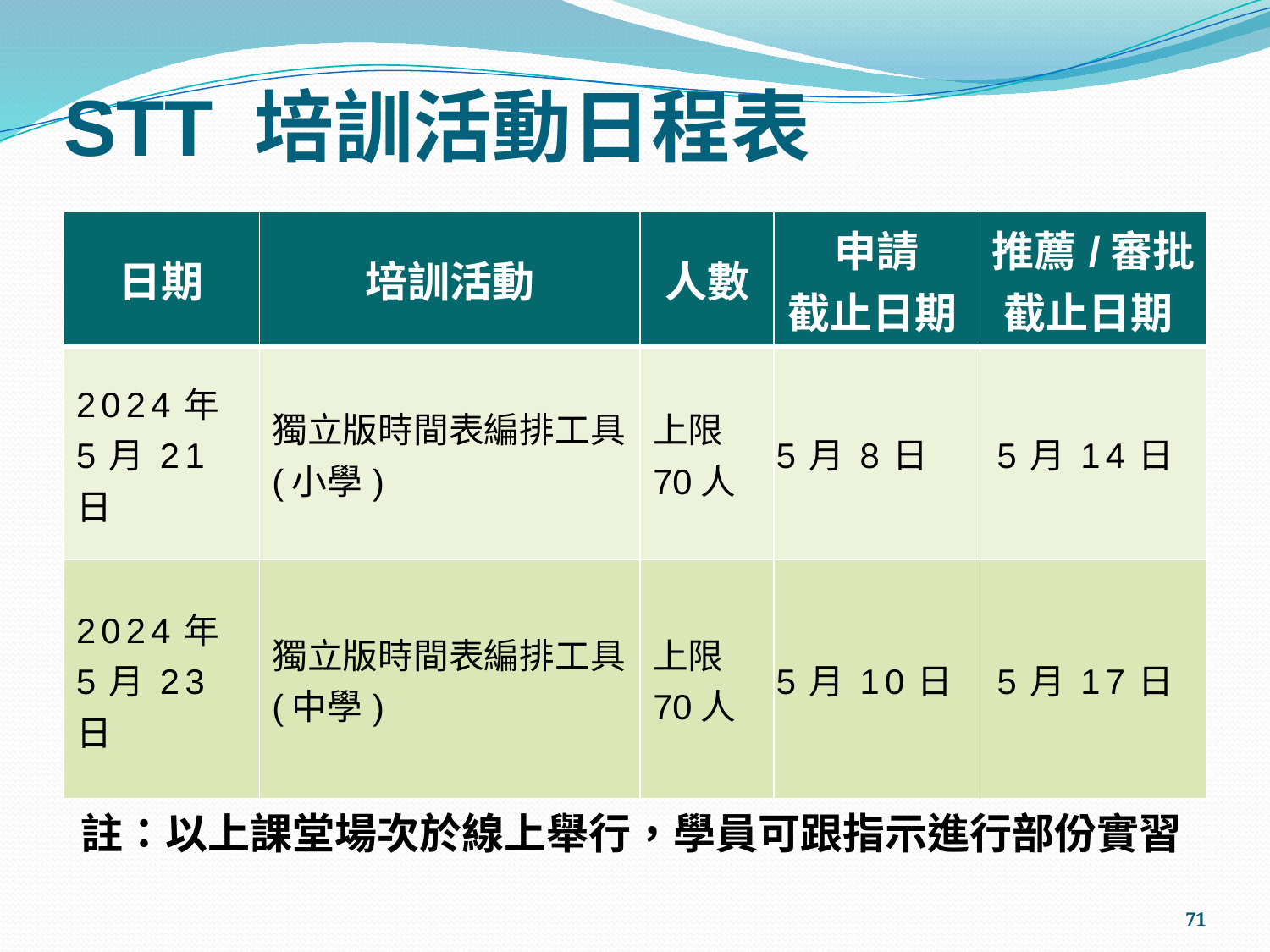

# STT 培訓活動日程表
| 日期 | 培訓活動 | 人數 | 申請 截止日期 | 推薦/審批 截止日期 |
| --- | --- | --- | --- | --- |
| 2024年 5月21日 | 獨立版時間表編排工具(小學) | 上限70人 | 5月8日 | 5月14日 |
| 2024年 5月23日 | 獨立版時間表編排工具(中學) | 上限70人 | 5月10日 | 5月17日 |
註：以上課堂場次於線上舉行，學員可跟指示進行部份實習

71